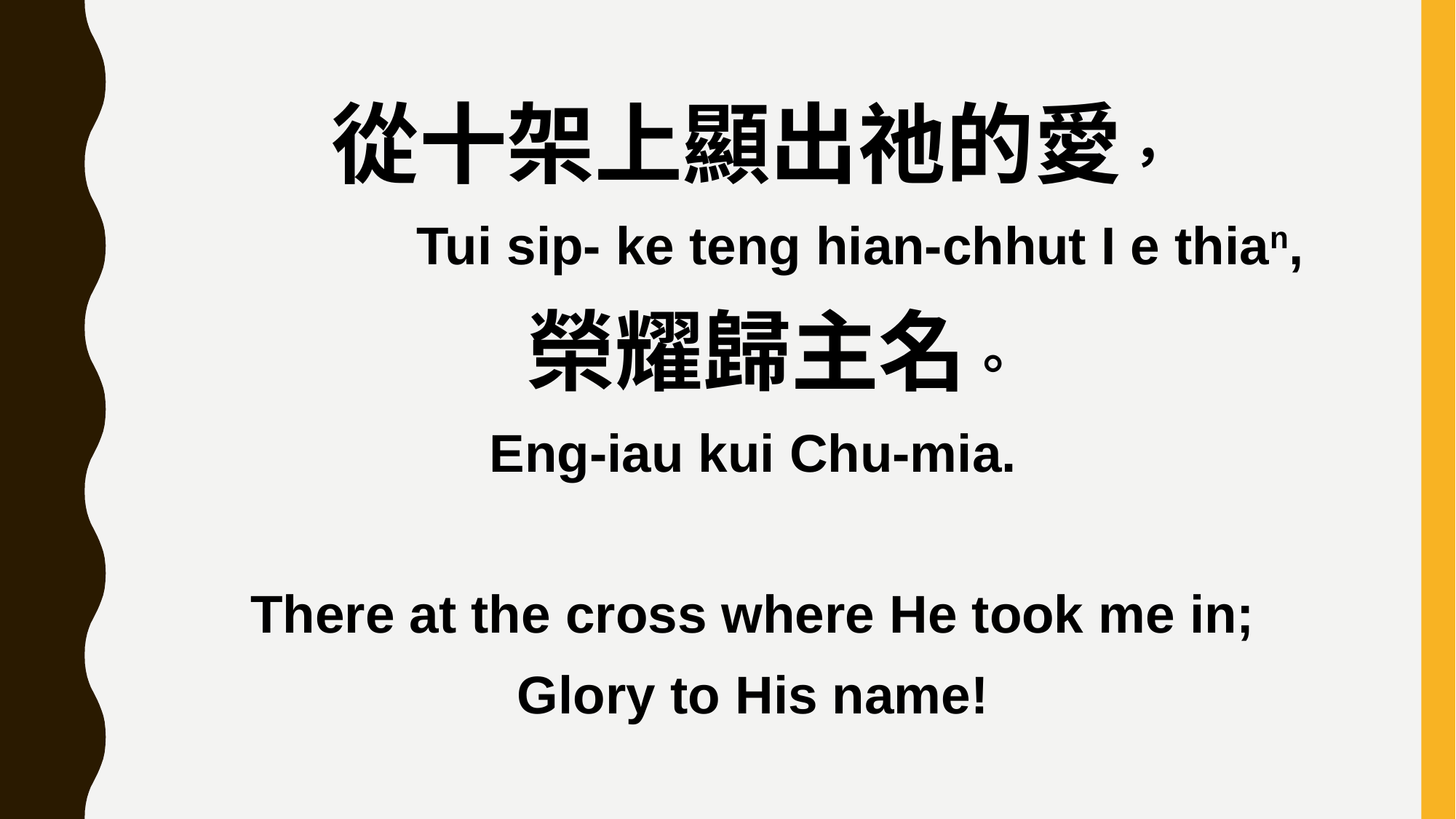

從十架上顯出祂的愛，
                     Tui sip- ke teng hian-chhut I e thian,
 榮耀歸主名。
Eng-iau kui Chu-mia.

There at the cross where He took me in;
Glory to His name!